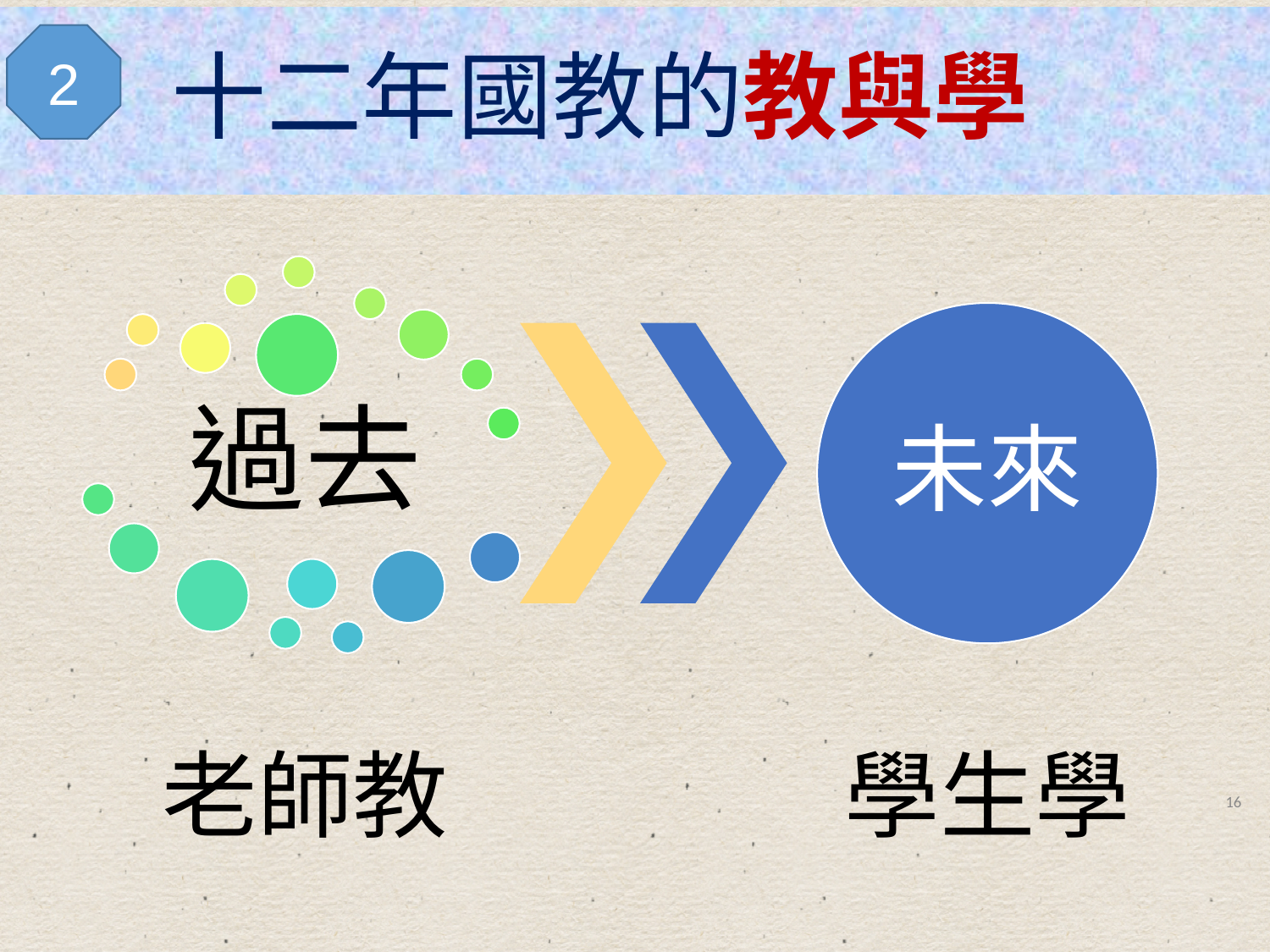

十二年國教的教與學
2
過去
老師教
未來
學生學
16